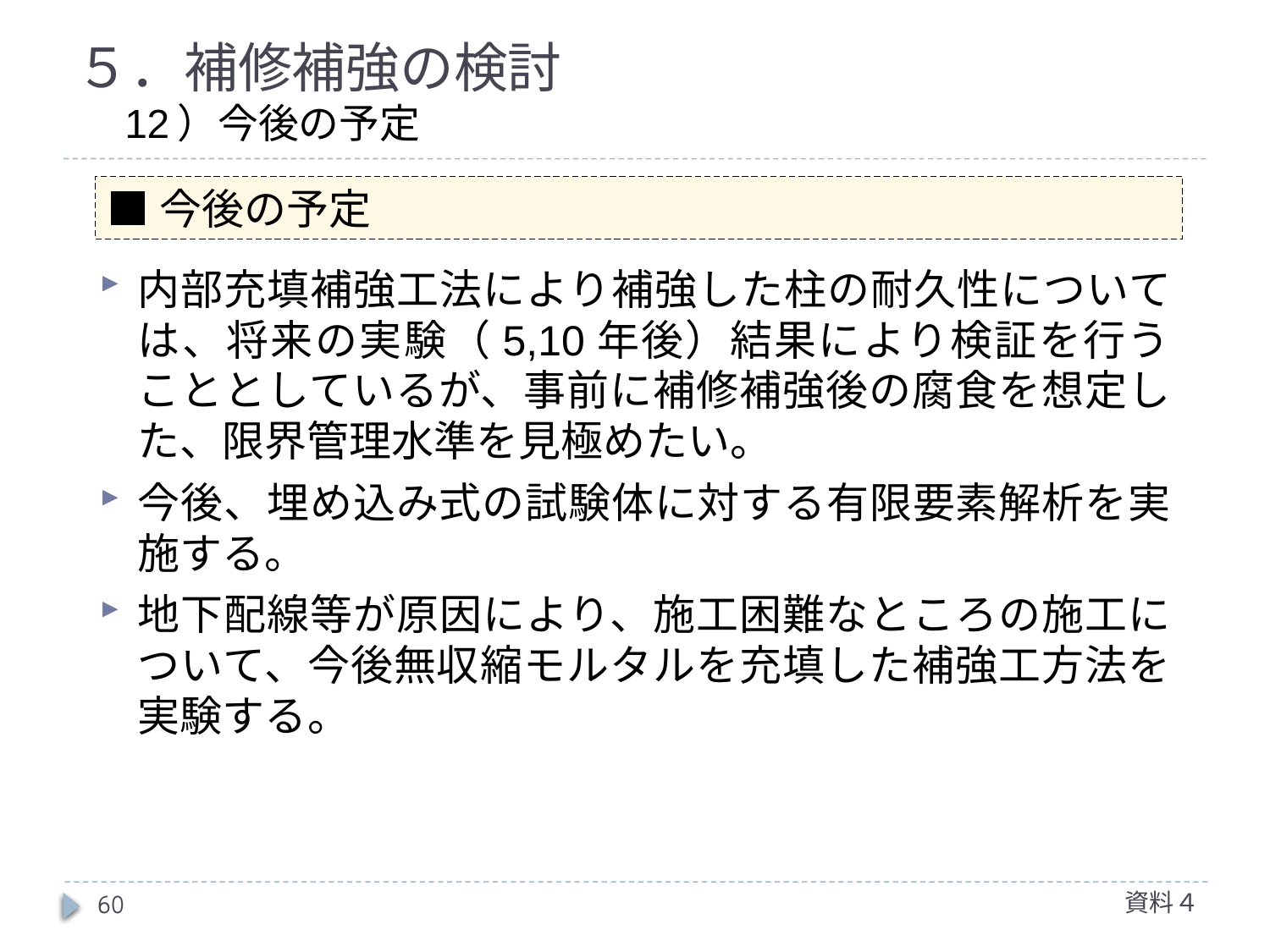

# ５．補修補強の検討 　12）今後の予定
まとめと今後の予定
■今後の予定
内部充填補強工法により補強した柱の耐久性については、将来の実験（5,10年後）結果により検証を行うこととしているが、事前に補修補強後の腐食を想定した、限界管理水準を見極めたい。
今後、埋め込み式の試験体に対する有限要素解析を実施する。
地下配線等が原因により、施工困難なところの施工について、今後無収縮モルタルを充填した補強工方法を実験する。
資料４
60